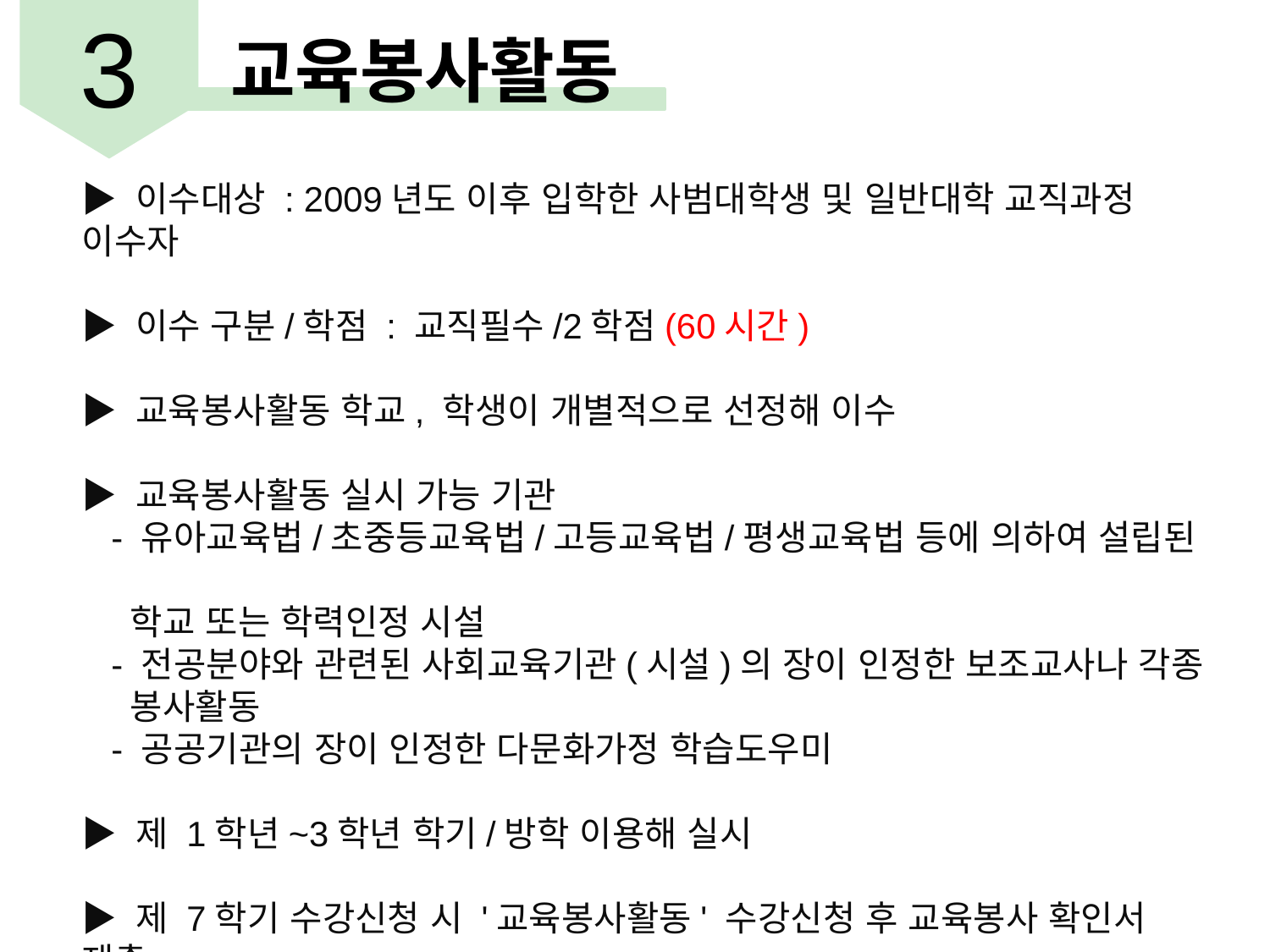

3
교육봉사활동

▶ 이수대상 : 2009년도 이후 입학한 사범대학생 및 일반대학 교직과정 이수자

▶ 이수 구분/학점 : 교직필수/2학점(60시간)

▶ 교육봉사활동 학교, 학생이 개별적으로 선정해 이수

▶ 교육봉사활동 실시 가능 기관
   - 유아교육법/초중등교육법/고등교육법/평생교육법 등에 의하여 설립된
    학교 또는 학력인정 시설
   - 전공분야와 관련된 사회교육기관(시설)의 장이 인정한 보조교사나 각종
    봉사활동
   - 공공기관의 장이 인정한 다문화가정 학습도우미

▶ 제 1학년~3학년 학기/방학 이용해 실시

▶ 제 7학기 수강신청 시 '교육봉사활동' 수강신청 후 교육봉사 확인서 제출

▶ S/U로 평가